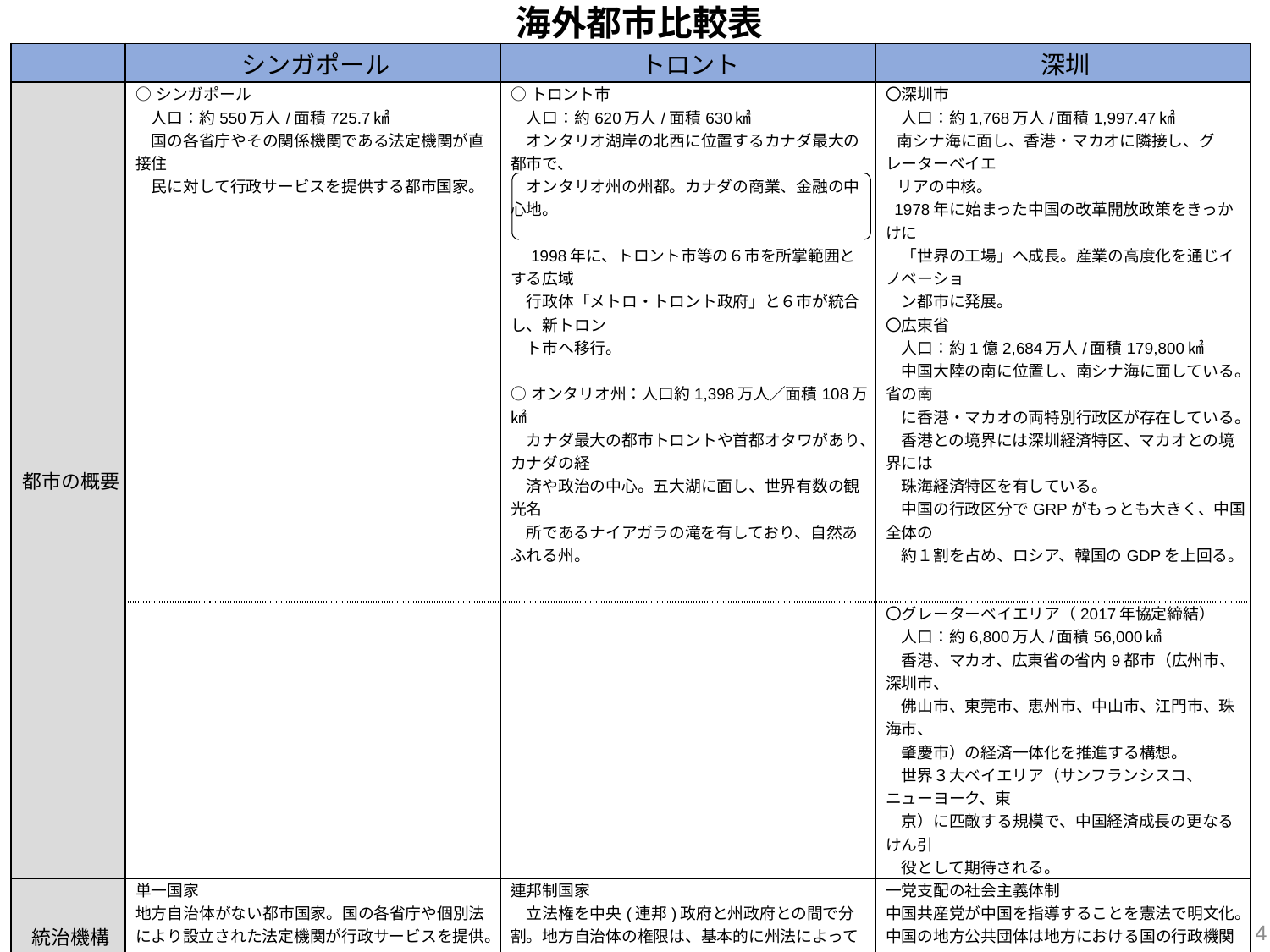

海外都市比較表
|  | シンガポール | トロント | 深圳 |
| --- | --- | --- | --- |
| 都市の概要 | ○シンガポール 　人口：約550万人/面積725.7㎢ 　国の各省庁やその関係機関である法定機関が直接住 　民に対して行政サービスを提供する都市国家。 | ○トロント市 　人口：約620万人/面積630㎢ 　オンタリオ湖岸の北西に位置するカナダ最大の都市で、 　オンタリオ州の州都。カナダの商業、金融の中心地。 　 　1998年に、トロント市等の６市を所掌範囲とする広域 　行政体「メトロ・トロント政府」と６市が統合し、新トロン 　ト市へ移行。 ○オンタリオ州：人口約1,398万人／面積108万㎢ 　カナダ最大の都市トロントや首都オタワがあり、カナダの経 　済や政治の中心。五大湖に面し、世界有数の観光名 　所であるナイアガラの滝を有しており、自然あふれる州。 | 〇深圳市 　人口：約1,768万人/面積1,997.47㎢ 南シナ海に面し、香港・マカオに隣接し、グレーターベイエ リアの中核。 1978年に始まった中国の改革開放政策をきっかけに　 　「世界の工場」へ成長。産業の高度化を通じイノベーショ　 　ン都市に発展。　 〇広東省 　人口：約1億2,684万人/面積179,800㎢ 　中国大陸の南に位置し、南シナ海に面している。省の南 　に香港・マカオの両特別行政区が存在している。 　香港との境界には深圳経済特区、マカオとの境界には 　珠海経済特区を有している。 　中国の行政区分でGRPがもっとも大きく、中国全体の　 　約１割を占め、ロシア、韓国のGDPを上回る。 |
|  |  |  | 〇グレーターベイエリア（2017年協定締結） 　人口：約6,800万人/面積56,000㎢ 　香港、マカオ、広東省の省内9都市（広州市、深圳市、 　佛山市、東莞市、恵州市、中山市、江門市、珠海市、 　肇慶市）の経済一体化を推進する構想。 　世界３大ベイエリア（サンフランシスコ、ニューヨーク、東 　京）に匹敵する規模で、中国経済成長の更なるけん引 　役として期待される。 |
| 統治機構 | 単一国家 地方自治体がない都市国家。国の各省庁や個別法により設立された法定機関が行政サービスを提供。 | 連邦制国家 　立法権を中央(連邦)政府と州政府との間で分割。地方自治体の権限は、基本的に州法によって付与。 | 一党支配の社会主義体制 中国共産党が中国を指導することを憲法で明文化。中国の地方公共団体は地方における国の行政機関として位置づけられ、省級、地級、県級、郷級という4層の地方政府のピラミッド構造から成る。 |
| 政策展開 ・ 都市発展の流れ | 国土が狭く、人口も少ないため、国内市場が限られており、外国系企業依存による輸出志向型の成長を推進。 国家主導の経済政策により、労働集約型から資本集約型への産業構造に転換。天然資源等を外国に依存する中で、人材を最大の資源とし、その育成にも重点。 あわせて、GardenCity政策などの推進。 近年は、外資一辺倒から、地場中小企業やスタートアップ育成に取り組むとともに、外国人労働力への依存も見直しの動き。 ハイテク産業や金融サービス業など、付加価値の高い産業の集積を進めている。 優遇税制、ビジネス標準語としての英語の習得、国際標準に準拠する法体系や会計制度などのシンガポールの強みを生かし、都市として高いグローバル競争力を持つ。 | 20世紀初頭、アメリカの3大自動車メーカー（Big3：ゼネラルモーターズ、クライスラー、フォード）がデトロイトに近接しているオンタリオ州（トロント周辺）に進出。機械産業・金属加工業など関連産業の集積や、アメリカ主要都市へ近いことなど、優れた立地条件を有することが強みとなり発展。リーマンショックの影響で、メキシコへ生産拠点を取られるが、現在もなお、自動車がカナダ最大の工業輸出品であり、近年は、EV生産へシフト。 一方で、自国産業の育成にも取り組んでおり、2017年の「イノベーションスーパークラスター・イニシアチブ」などのイノベーション政策や、「カナダAI戦略」などで、政府やオンタリオ州が多額の資金を大学や研究機関へ投入し、イノベーションハブであるMaRSを中心に、AI産業が急速に成長。 カナダ政府やオンタリオ州が中心となり、トロント周辺を北米を代表する経済拠点へ発展させるような取組みを推進。 | 1978年、中央政府が改革開放路線への転換。 1979年深圳市誕生し、1980年に外資からの先端技術の導入と輸出の拡大を目的として「経済特区」設置。 香港に拠点を有する外資系企業が進出、海外からの電子部品を取引する交易市場が1988年に生まれ、エレクトロニクス産業の成長とともに巨大な電子部品市場に成長、「世界の工場」として発展。 1996年、「国家級ハイテクパーク」の認定（南山区）。科学技術部（国）が地域クラスター形成事業を進め、パーク内に中国本土や香港などから有数な大学や研究所を誘致。 2019年、党・国務院「中国の特色ある社会主義先行モデル区の深圳への設立支援に関する意見」発表、イノベーション都市としての発展が進む。 |

4